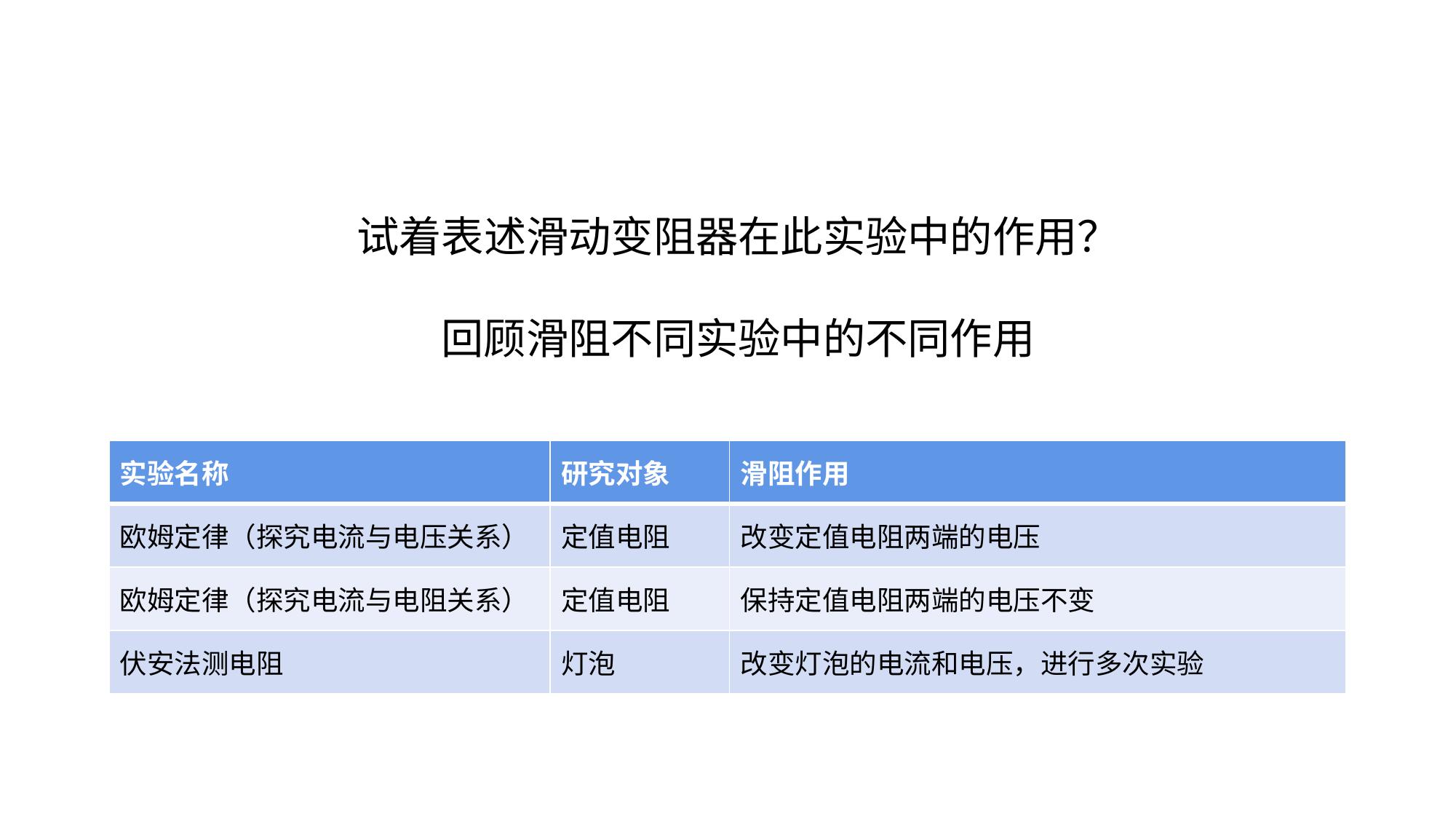

试着表述滑动变阻器在此实验中的作用？
回顾滑阻不同实验中的不同作用
| 实验名称 | 研究对象 | 滑阻作用 |
| --- | --- | --- |
| 欧姆定律（探究电流与电压关系） | 定值电阻 | 改变定值电阻两端的电压 |
| 欧姆定律（探究电流与电阻关系） | 定值电阻 | 保持定值电阻两端的电压不变 |
| 伏安法测电阻 | 灯泡 | 改变灯泡的电流和电压，进行多次实验 |